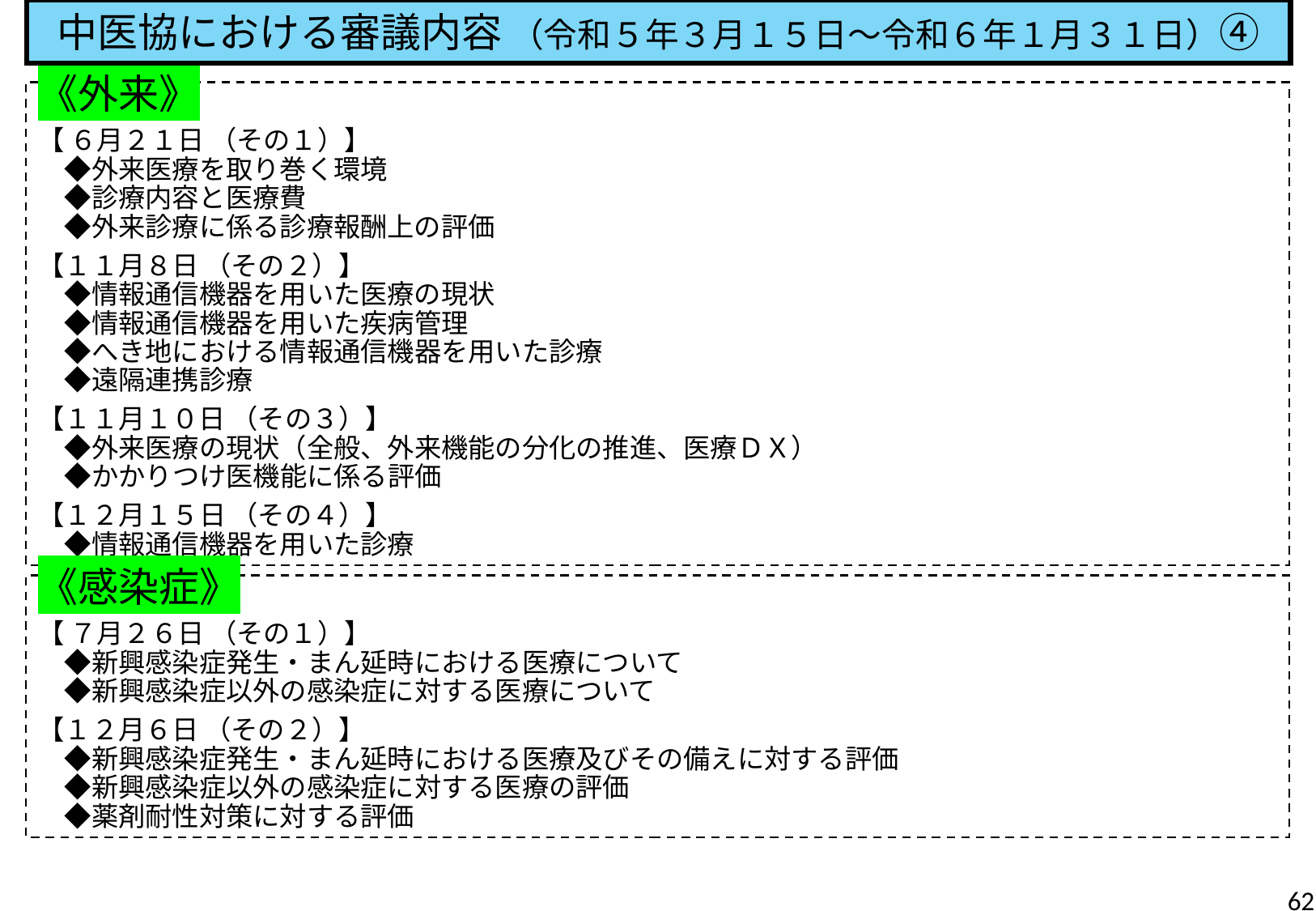

中医協における審議内容 （令和５年３月１５日～令和６年１月３１日）④
《外来》
【 ６月２１日 （その１）】
　◆外来医療を取り巻く環境
　◆診療内容と医療費
　◆外来診療に係る診療報酬上の評価
【１１月８日 （その２）】
　◆情報通信機器を用いた医療の現状
　◆情報通信機器を用いた疾病管理
　◆へき地における情報通信機器を用いた診療
　◆遠隔連携診療
【１１月１０日 （その３）】
　◆外来医療の現状（全般、外来機能の分化の推進、医療ＤＸ）
　◆かかりつけ医機能に係る評価
【１２月１５日 （その４）】
　◆情報通信機器を用いた診療
《感染症》
【 ７月２６日 （その１）】
　◆新興感染症発生・まん延時における医療について
　◆新興感染症以外の感染症に対する医療について
【１２月６日 （その２）】
　◆新興感染症発生・まん延時における医療及びその備えに対する評価
　◆新興感染症以外の感染症に対する医療の評価
　◆薬剤耐性対策に対する評価
62